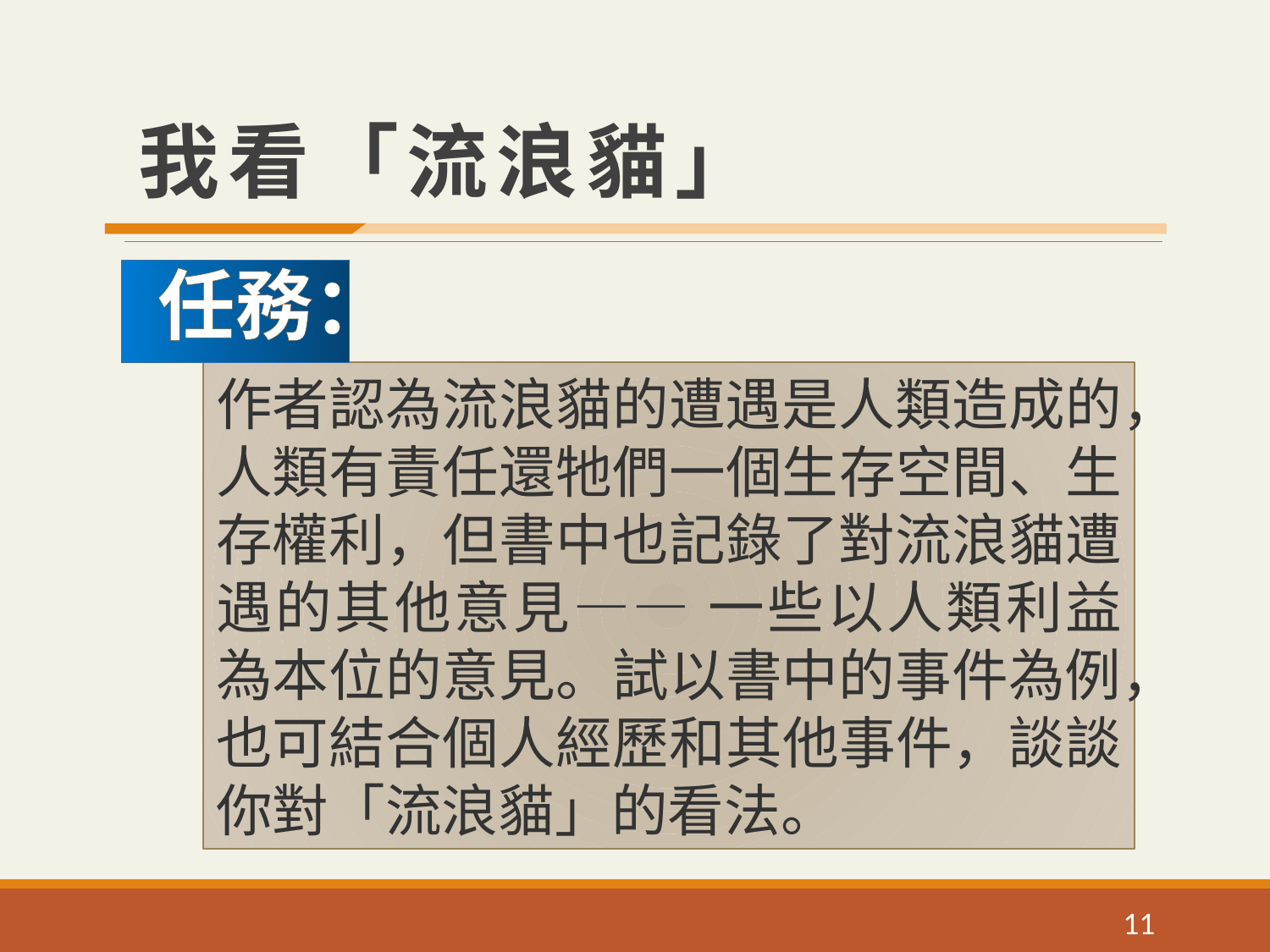

我看「流浪貓」

 任務：

作者認為流浪貓的遭遇是人類造成的，人類有責任還牠們一個生存空間、生存權利，但書中也記錄了對流浪貓遭遇的其他意見—— 一些以人類利益為本位的意見。試以書中的事件為例，也可結合個人經歷和其他事件，談談你對「流浪貓」的看法。
11